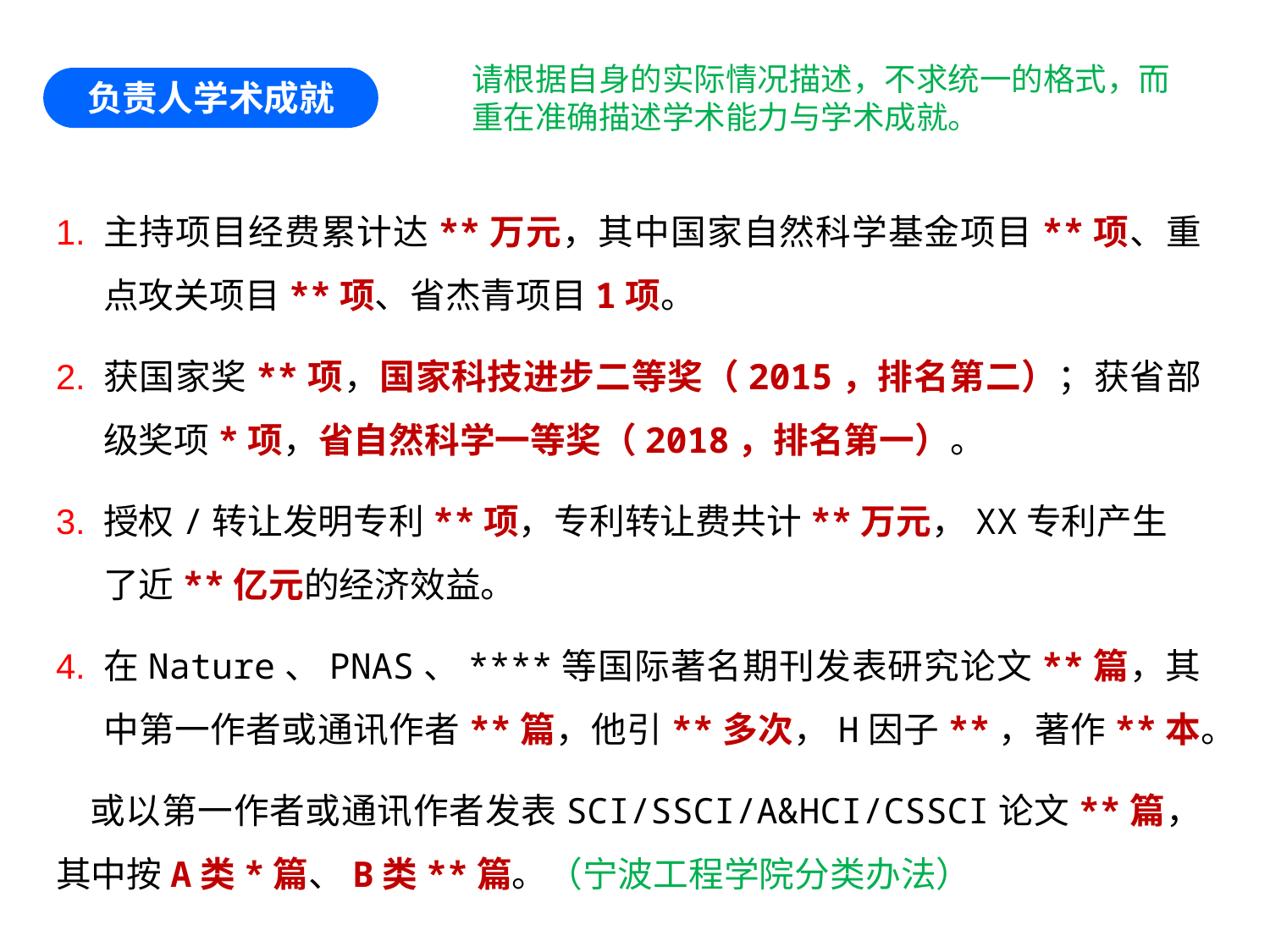

请根据自身的实际情况描述，不求统一的格式，而重在准确描述学术能力与学术成就。

负责人学术成就
主持项目经费累计达**万元，其中国家自然科学基金项目**项、重点攻关项目**项、省杰青项目1项。
获国家奖**项，国家科技进步二等奖（2015，排名第二）；获省部级奖项*项，省自然科学一等奖（2018，排名第一）。
授权/转让发明专利**项，专利转让费共计**万元，XX专利产生了近**亿元的经济效益。
在Nature、PNAS、****等国际著名期刊发表研究论文**篇，其中第一作者或通讯作者**篇，他引**多次，H因子**，著作**本。
   或以第一作者或通讯作者发表SCI/SSCI/A&HCI/CSSCI论文**篇，其中按A类*篇、B类**篇。（宁波工程学院分类办法）